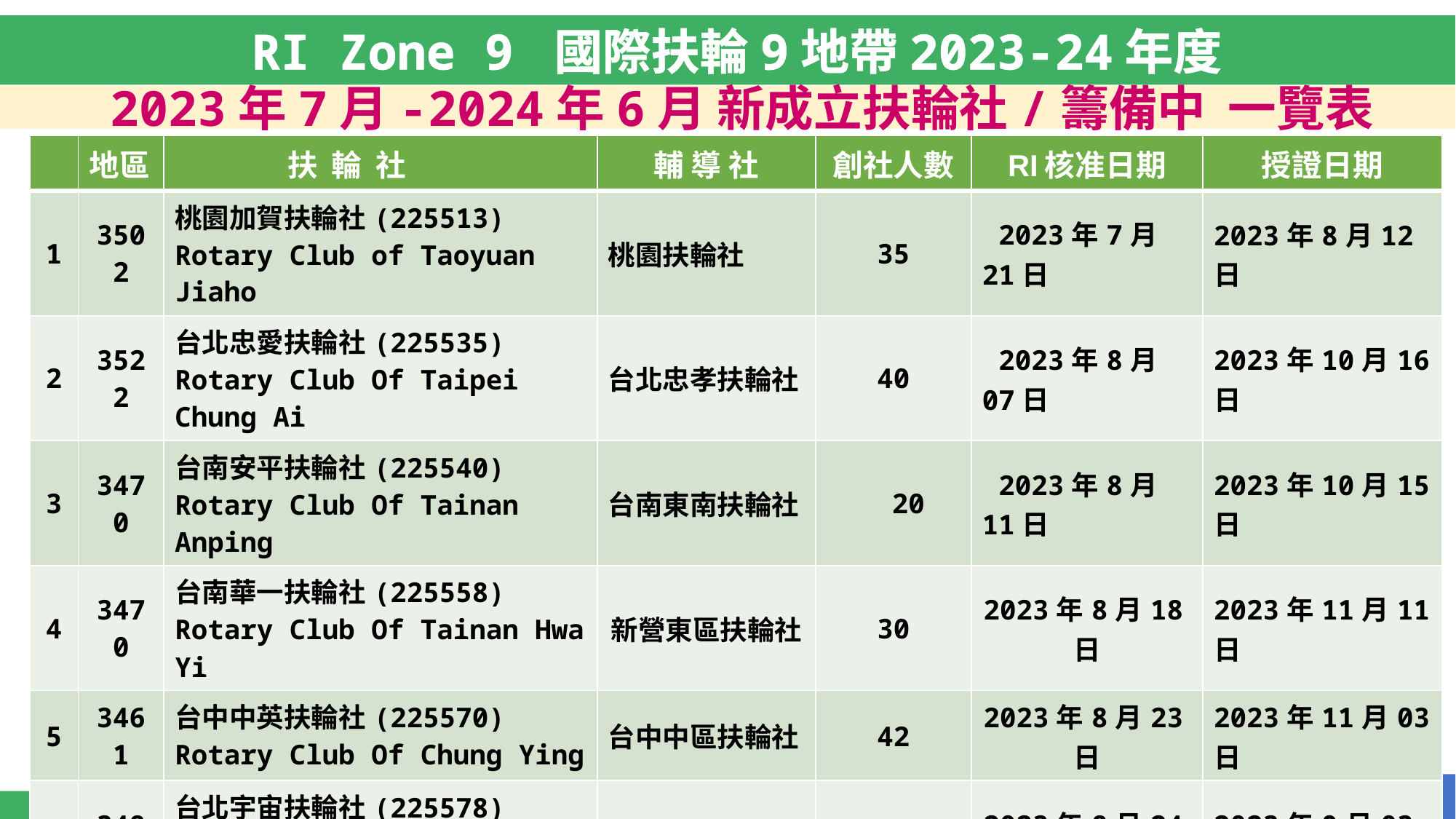

RI Zone 9 國際扶輪9地帶2023-24年度
 2023年7月-2024年6月 新成立扶輪社/籌備中  一覽表
|  | 地區 | 扶 輪 社 | 輔 導 社 | 創社人數 | RI核准日期 | 授證日期 |
| --- | --- | --- | --- | --- | --- | --- |
| 1 | 3502 | 桃園加賀扶輪社(225513) Rotary Club of Taoyuan Jiaho | 桃園扶輪社 | 35 | 2023年7月21日 | 2023年8月12日 |
| 2 | 3522 | 台北忠愛扶輪社(225535) Rotary Club Of Taipei Chung Ai | 台北忠孝扶輪社 | 40 | 2023年8月07日 | 2023年10月16日 |
| 3 | 3470 | 台南安平扶輪社(225540) Rotary Club Of Tainan Anping | 台南東南扶輪社 | 20 | 2023年8月11日 | 2023年10月15日 |
| 4 | 3470 | 台南華一扶輪社(225558) Rotary Club Of Tainan Hwa Yi | 新營東區扶輪社 | 30 | 2023年8月18日 | 2023年11月11日 |
| 5 | 3461 | 台中中英扶輪社(225570) Rotary Club Of Chung Ying | 台中中區扶輪社 | 42 | 2023年8月23日 | 2023年11月03日 |
| 6 | 3481 | 台北宇宙扶輪社(225578) Rotary Club Of Taipei Cosmos | 台北明志扶輪社 | 25 | 2023年8月24日 | 2023年9月03日 |
| 7 | 3522 | 台北天際扶輪社(225627) Rotary Club Of Taipei Skyline | 臺北市同領 扶輪社 | 44 | 2023年9月05日 | 2023年11月13日 |
| 8 | 3470 | 台南東寧扶輪社(225617) Rotary Club Of Tainan Dongning | 台南扶輪社 | 35 | 2023年9月11日 | 2023年11月23日 |